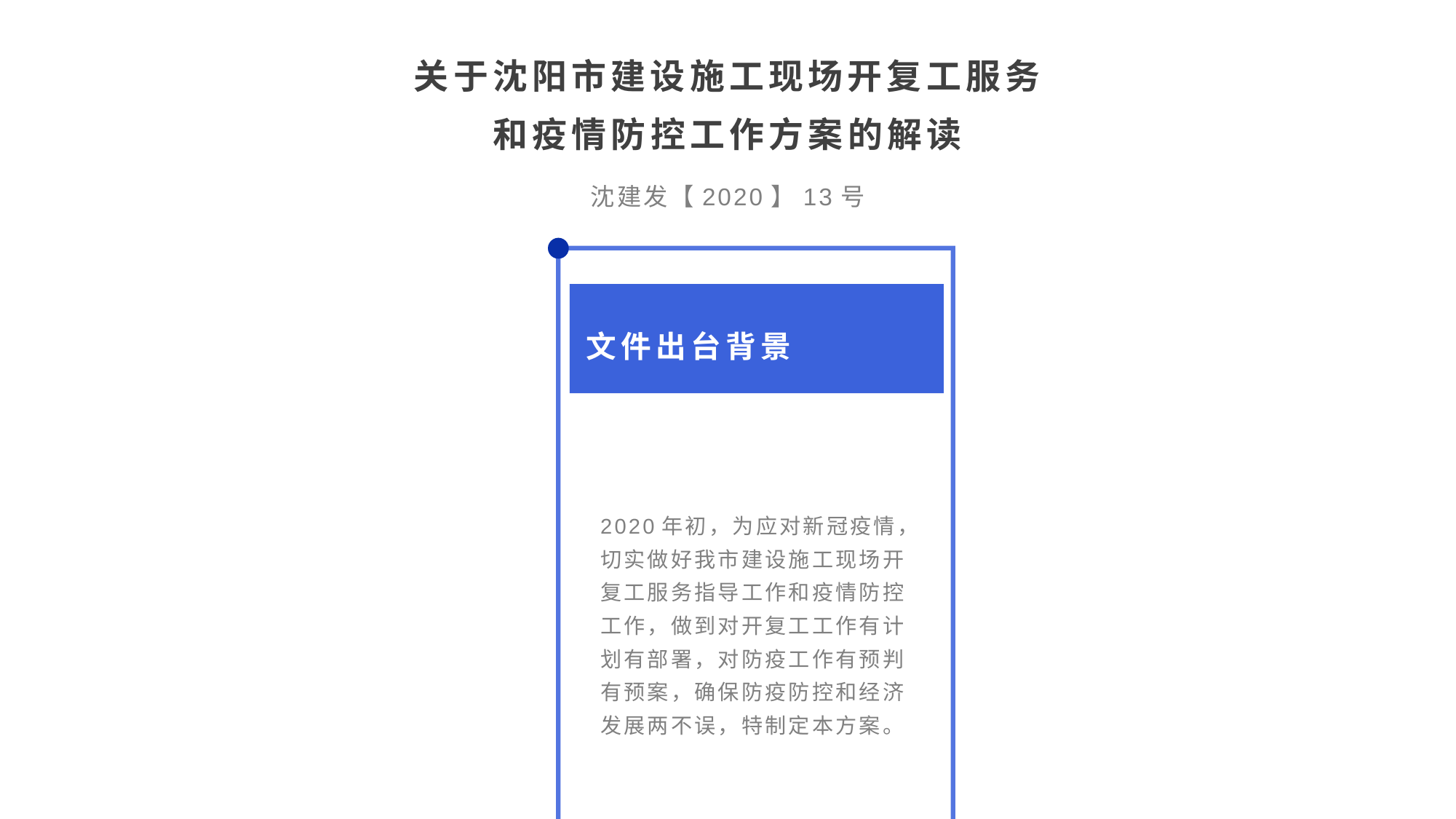

关于沈阳市建设施工现场开复工服务
和疫情防控工作方案的解读
沈建发【2020】13号

文件出台背景
添加标题
2020年初，为应对新冠疫情，切实做好我市建设施工现场开复工服务指导工作和疫情防控工作，做到对开复工工作有计划有部署，对防疫工作有预判有预案，确保防疫防控和经济发展两不误，特制定本方案。